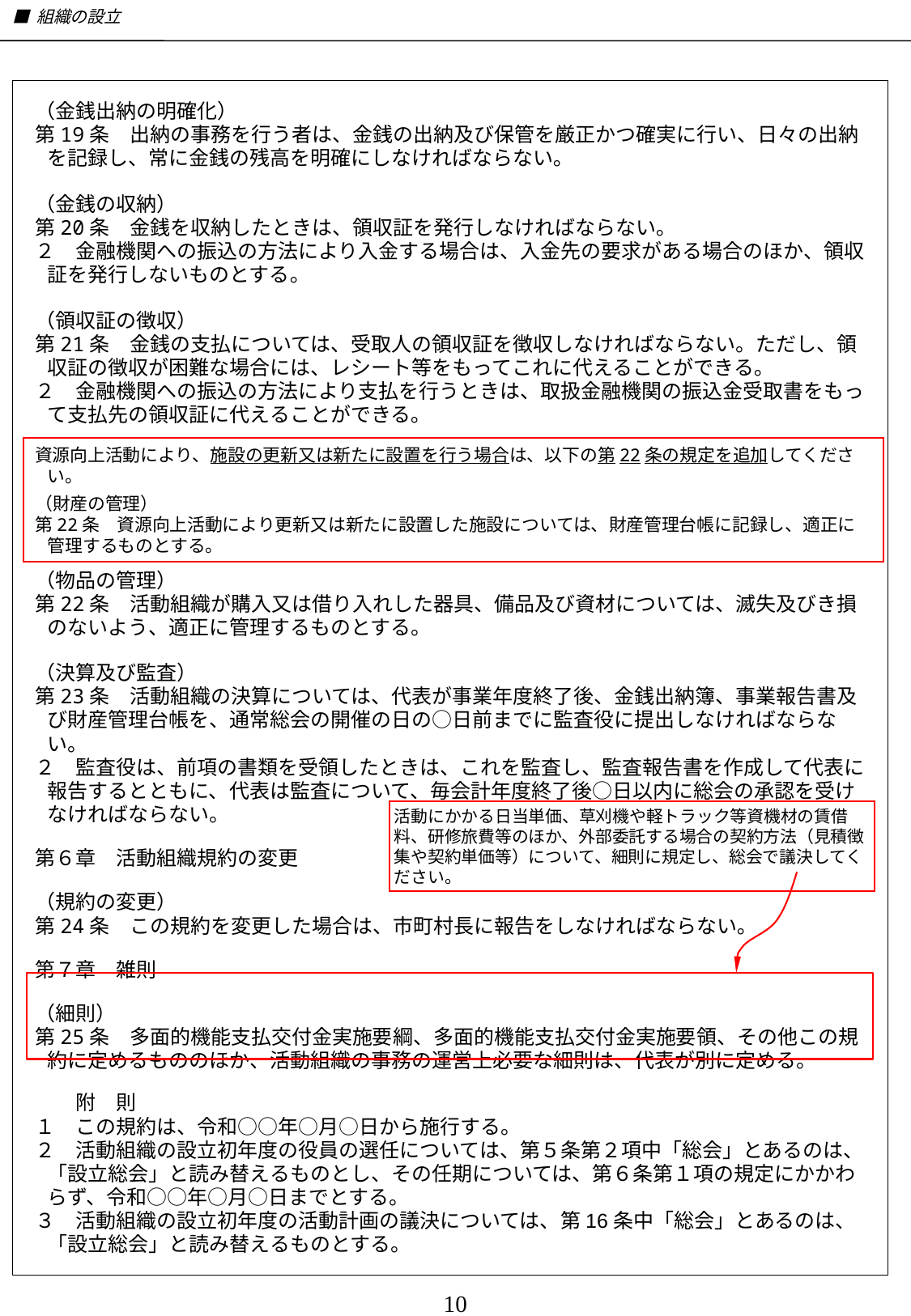

■ 組織の設立

（金銭出納の明確化）
第19条　出納の事務を行う者は、金銭の出納及び保管を厳正かつ確実に行い、日々の出納を記録し、常に金銭の残高を明確にしなければならない｡

（金銭の収納）
第20条　金銭を収納したときは、領収証を発行しなければならない｡
２　金融機関への振込の方法により入金する場合は、入金先の要求がある場合のほか、領収証を発行しないものとする｡

（領収証の徴収）
第21条　金銭の支払については、受取人の領収証を徴収しなければならない。ただし、領収証の徴収が困難な場合には、レシート等をもってこれに代えることができる｡
２　金融機関への振込の方法により支払を行うときは、取扱金融機関の振込金受取書をもって支払先の領収証に代えることができる｡

（物品の管理）
第22条　活動組織が購入又は借り入れした器具、備品及び資材については、滅失及びき損のないよう、適正に管理するものとする。

（決算及び監査）
第23条　活動組織の決算については、代表が事業年度終了後、金銭出納簿、事業報告書及び財産管理台帳を、通常総会の開催の日の○日前までに監査役に提出しなければならない。
２　監査役は、前項の書類を受領したときは、これを監査し、監査報告書を作成して代表に報告するとともに、代表は監査について、毎会計年度終了後○日以内に総会の承認を受けなければならない。

第６章　活動組織規約の変更

（規約の変更）
第24条　この規約を変更した場合は、市町村長に報告をしなければならない｡

第７章　雑則

（細則）
第25条　多面的機能支払交付金実施要綱、多面的機能支払交付金実施要領、その他この規約に定めるもののほか、活動組織の事務の運営上必要な細則は、代表が別に定める。

　　附　則
１　この規約は、令和○○年○月○日から施行する。
２　活動組織の設立初年度の役員の選任については、第５条第２項中「総会」とあるのは、「設立総会」と読み替えるものとし、その任期については、第６条第１項の規定にかかわらず、令和○○年○月○日までとする。
３　活動組織の設立初年度の活動計画の議決については、第16条中「総会」とあるのは、「設立総会」と読み替えるものとする。
資源向上活動により、施設の更新又は新たに設置を行う場合は、以下の第22条の規定を追加してください。

（財産の管理）
第22条　資源向上活動により更新又は新たに設置した施設については、財産管理台帳に記録し、適正に管理するものとする。
活動にかかる日当単価、草刈機や軽トラック等資機材の賃借料、研修旅費等のほか、外部委託する場合の契約方法（見積徴集や契約単価等）について、細則に規定し、総会で議決してください。

10